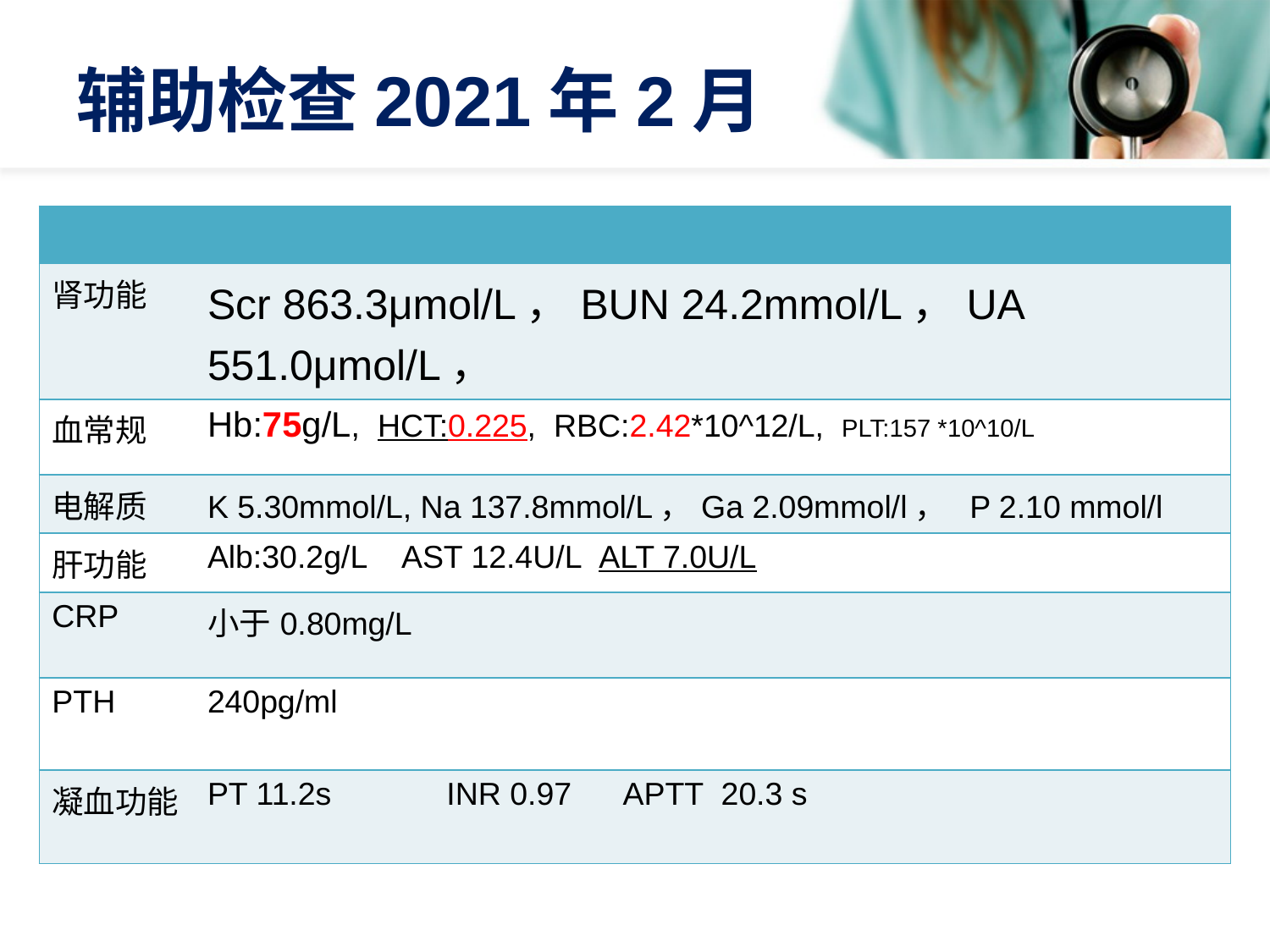

# 辅助检查2021年2月
|  |  |
| --- | --- |
| 肾功能 | Scr 863.3μmol/L，BUN 24.2mmol/L，UA 551.0μmol/L， |
| 血常规 | Hb:75g/L, HCT:0.225, RBC:2.42\*10^12/L, PLT:157 \*10^10/L |
| 电解质 | K 5.30mmol/L, Na 137.8mmol/L，Ga 2.09mmol/l， P 2.10 mmol/l |
| 肝功能 | Alb:30.2g/L AST 12.4U/L ALT 7.0U/L |
| CRP | 小于0.80mg/L |
| PTH | 240pg/ml |
| 凝血功能 | PT 11.2s INR 0.97 APTT 20.3 s |